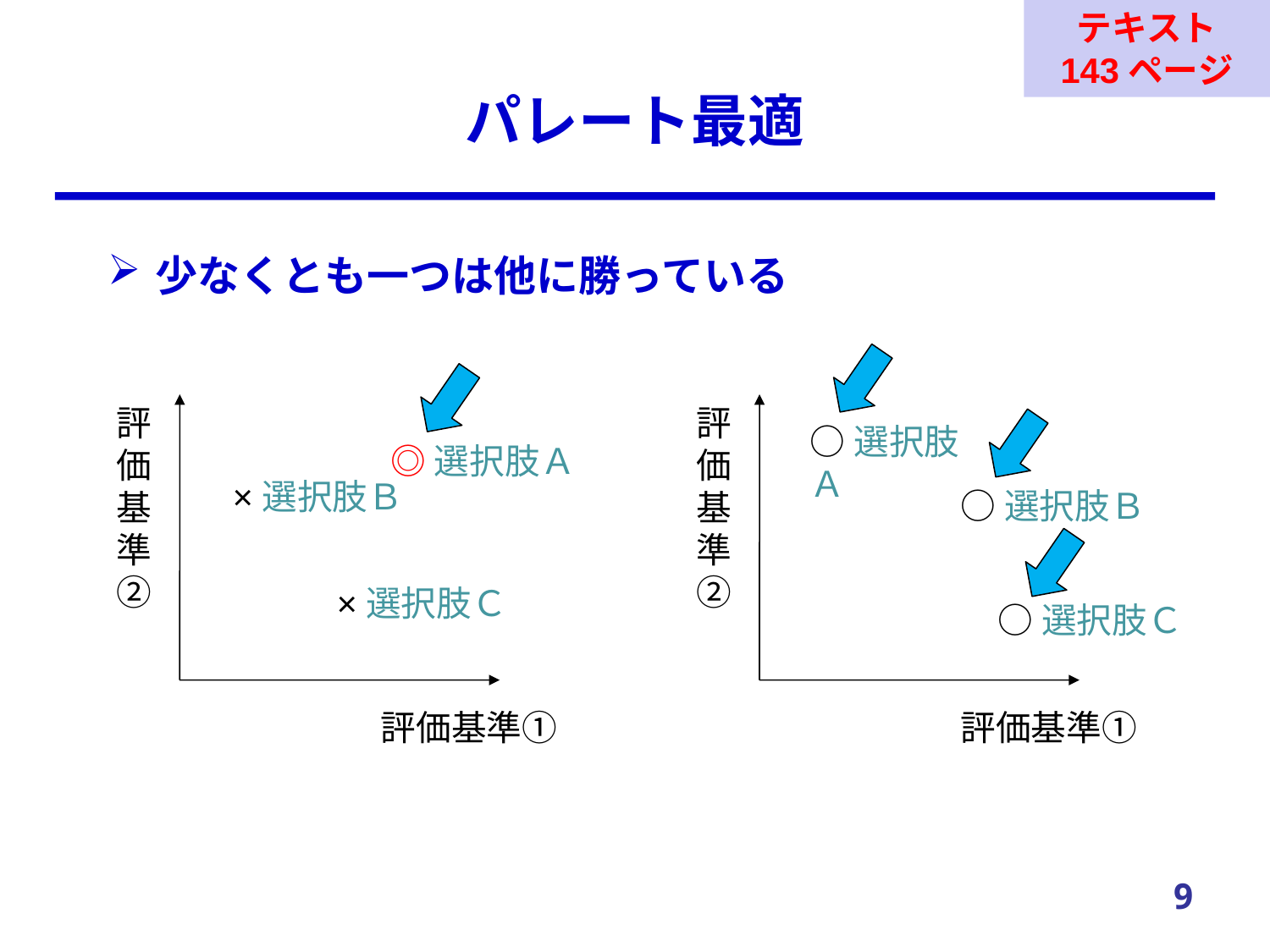

テキスト
143ページ
# パレート最適
少なくとも一つは他に勝っている

評価基準②

評価基準②

○選択肢Ａ
◎選択肢Ａ
×選択肢Ｂ
○選択肢Ｂ
×選択肢Ｃ
○選択肢Ｃ

評価基準①
評価基準①

9